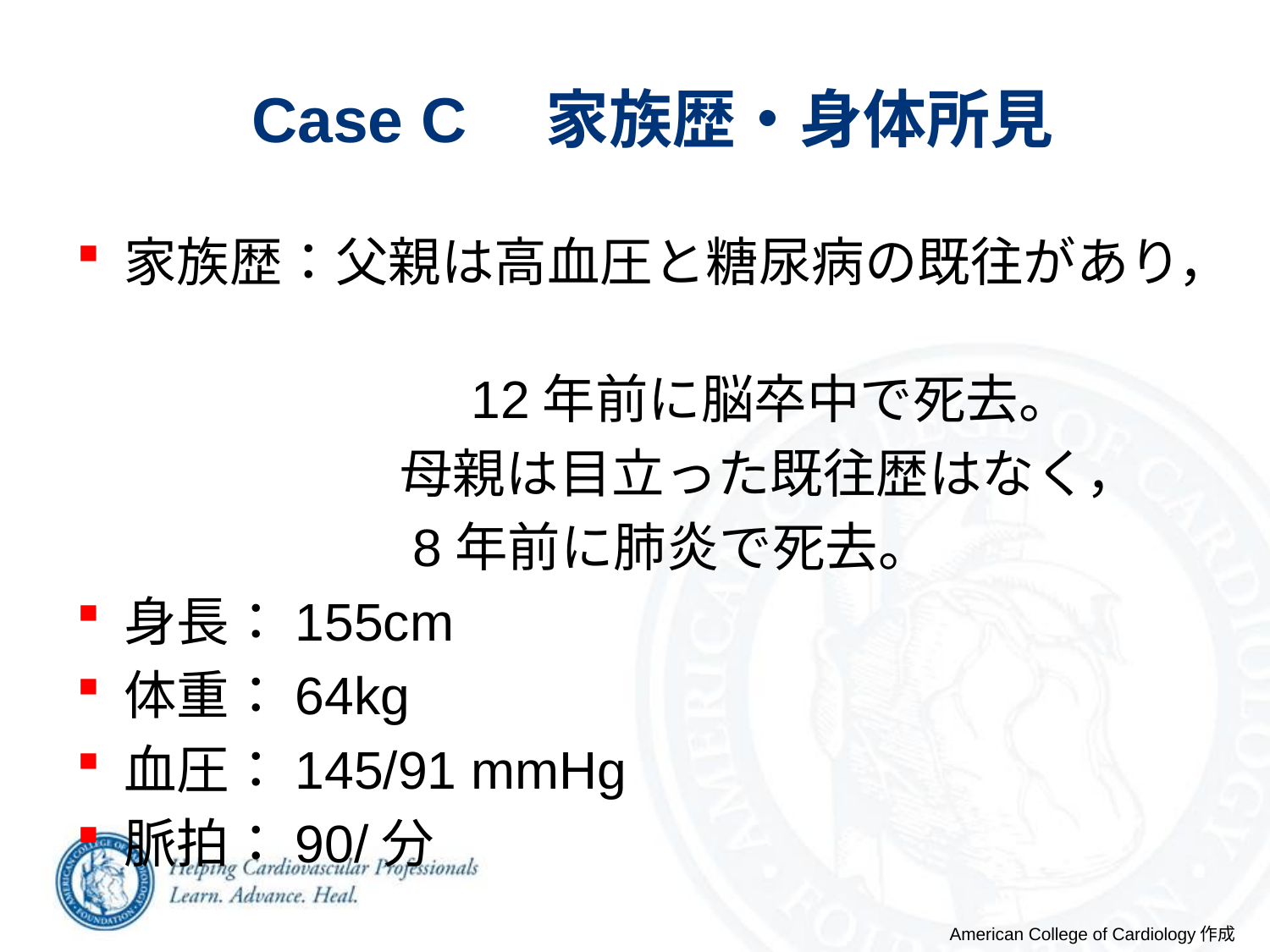

# Case C　家族歴・身体所見
家族歴：父親は高血圧と糖尿病の既往があり，
　　　　　　　 12年前に脳卒中で死去。
　　　　     　母親は目立った既往歴はなく，
　　　　　     8年前に肺炎で死去。
身長：155cm
体重：64kg
血圧：145/91 mmHg
脈拍：90/分

American College of Cardiology作成